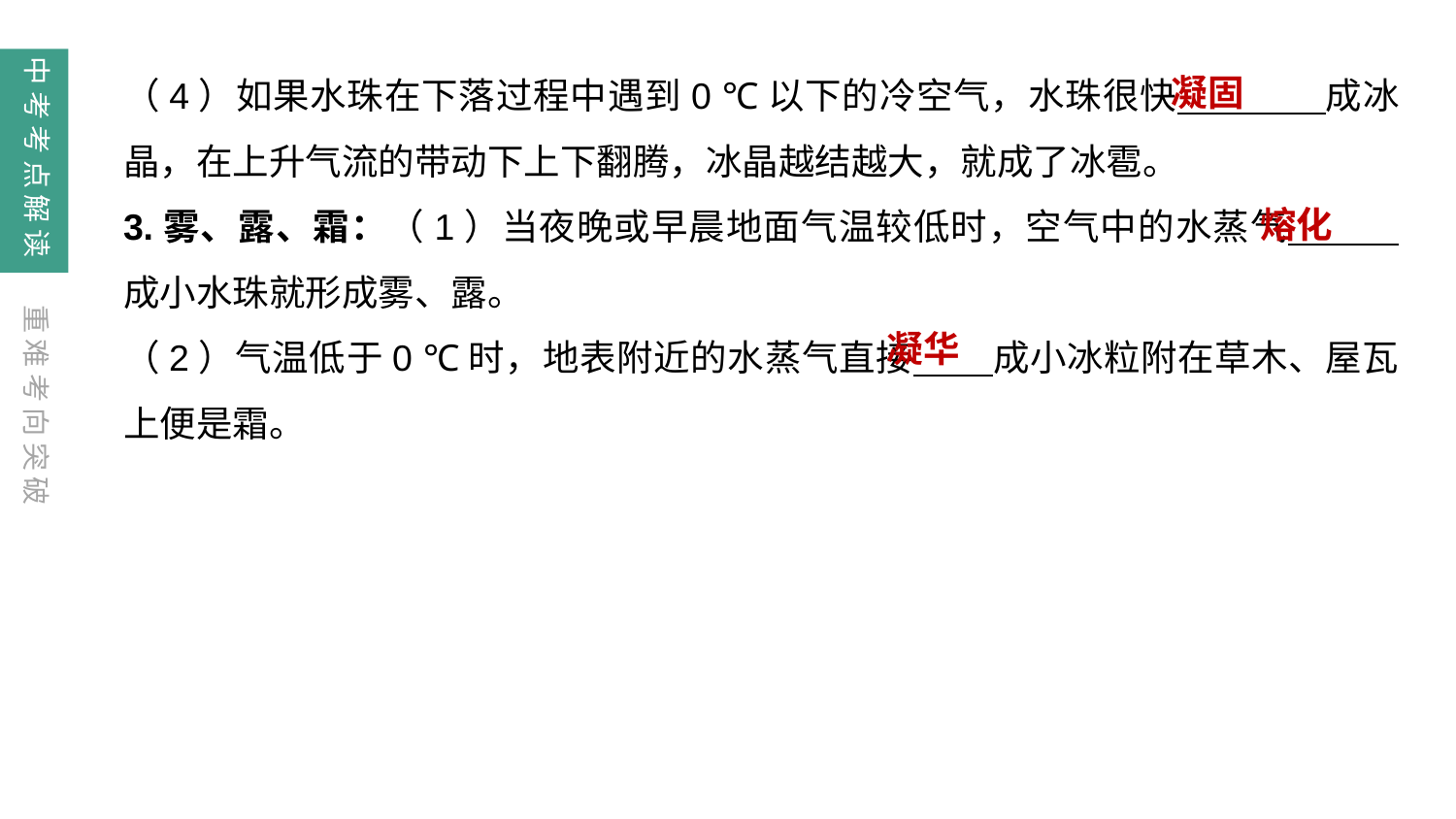

凝固
（4）如果水珠在下落过程中遇到0 ℃以下的冷空气，水珠很快　　　　成冰晶，在上升气流的带动下上下翻腾，冰晶越结越大，就成了冰雹。
3.雾、露、霜：（1）当夜晚或早晨地面气温较低时，空气中的水蒸气　　　成小水珠就形成雾、露。
（2）气温低于0 ℃时，地表附近的水蒸气直接         成小冰粒附在草木、屋瓦上便是霜。
中考考点解读

熔化
重难考向突破
凝华